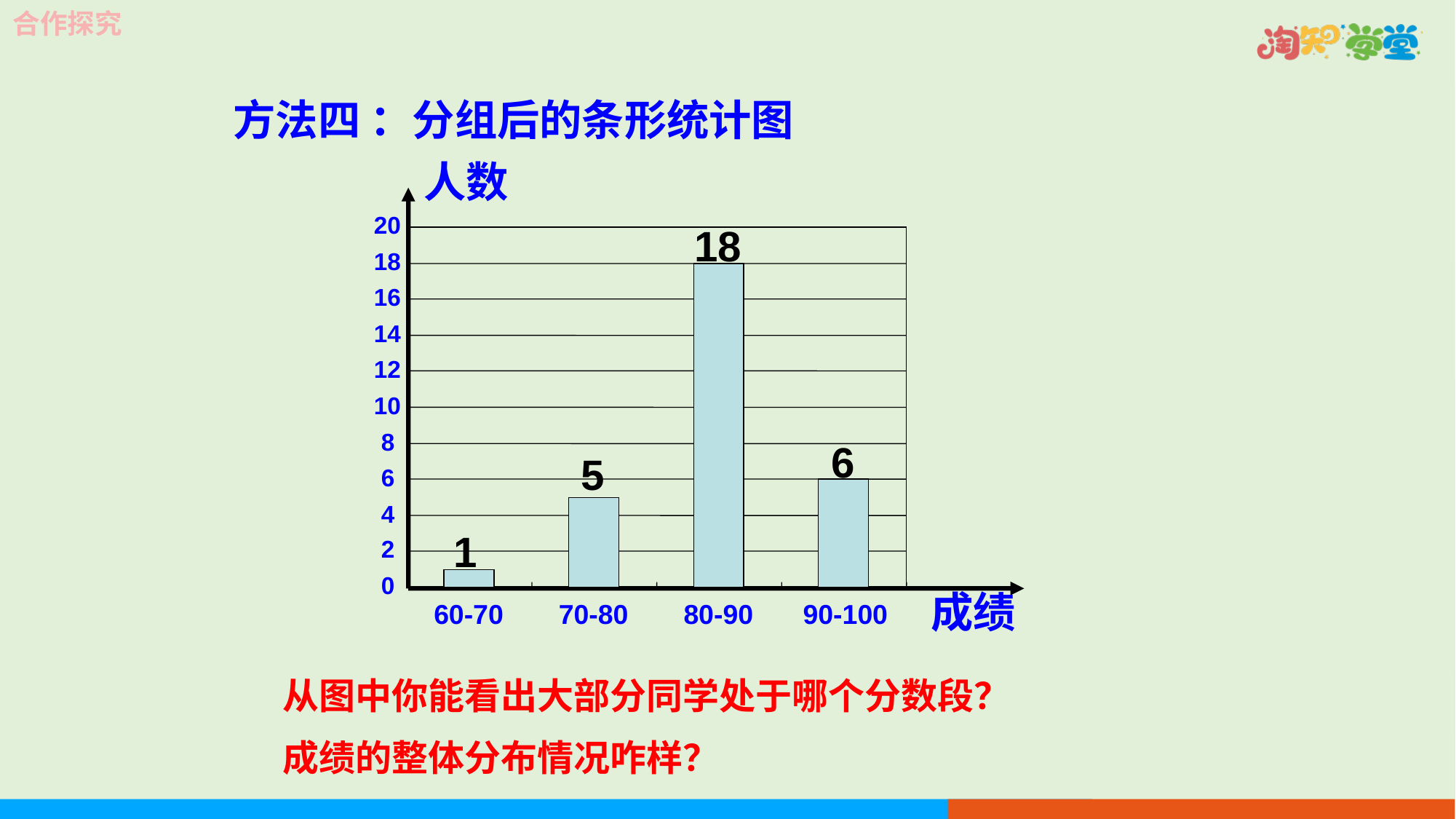

合作探究
方法四 ：分组后的条形统计图
人数

20
18

18

16

14

12

10

8
6
5

6

4

1
2

0
成绩

60-70
70-80
80-90
90-100
从图中你能看出大部分同学处于哪个分数段？
成绩的整体分布情况咋样？